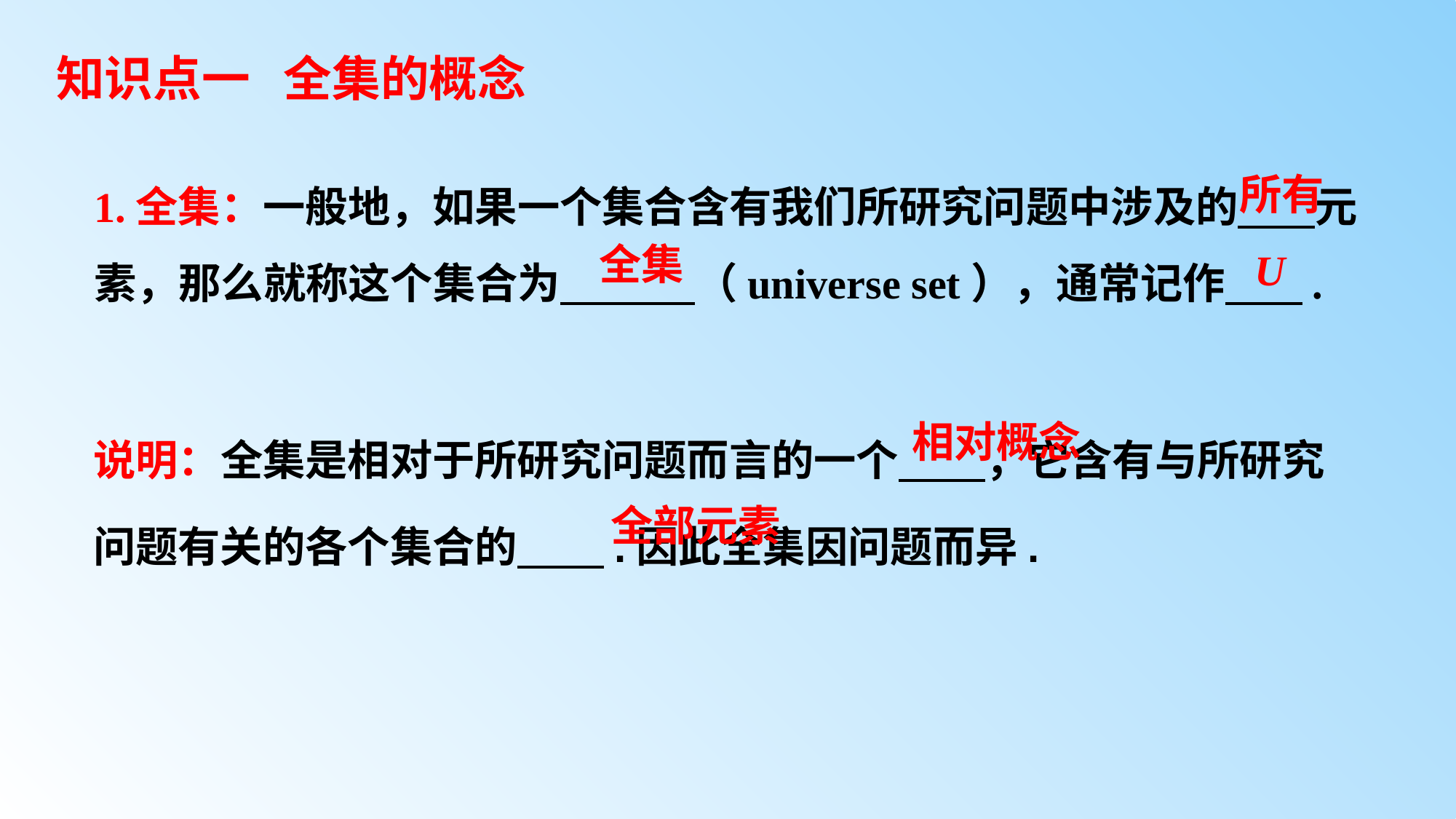

# 知识点一   全集的概念
1.全集：一般地，如果一个集合含有我们所研究问题中涉及的        元素，那么就称这个集合为              （universe set），通常记作        .
所有
全集
U
说明：全集是相对于所研究问题而言的一个         ，它含有与所研究问题有关的各个集合的         .因此全集因问题而异.
相对概念
全部元素